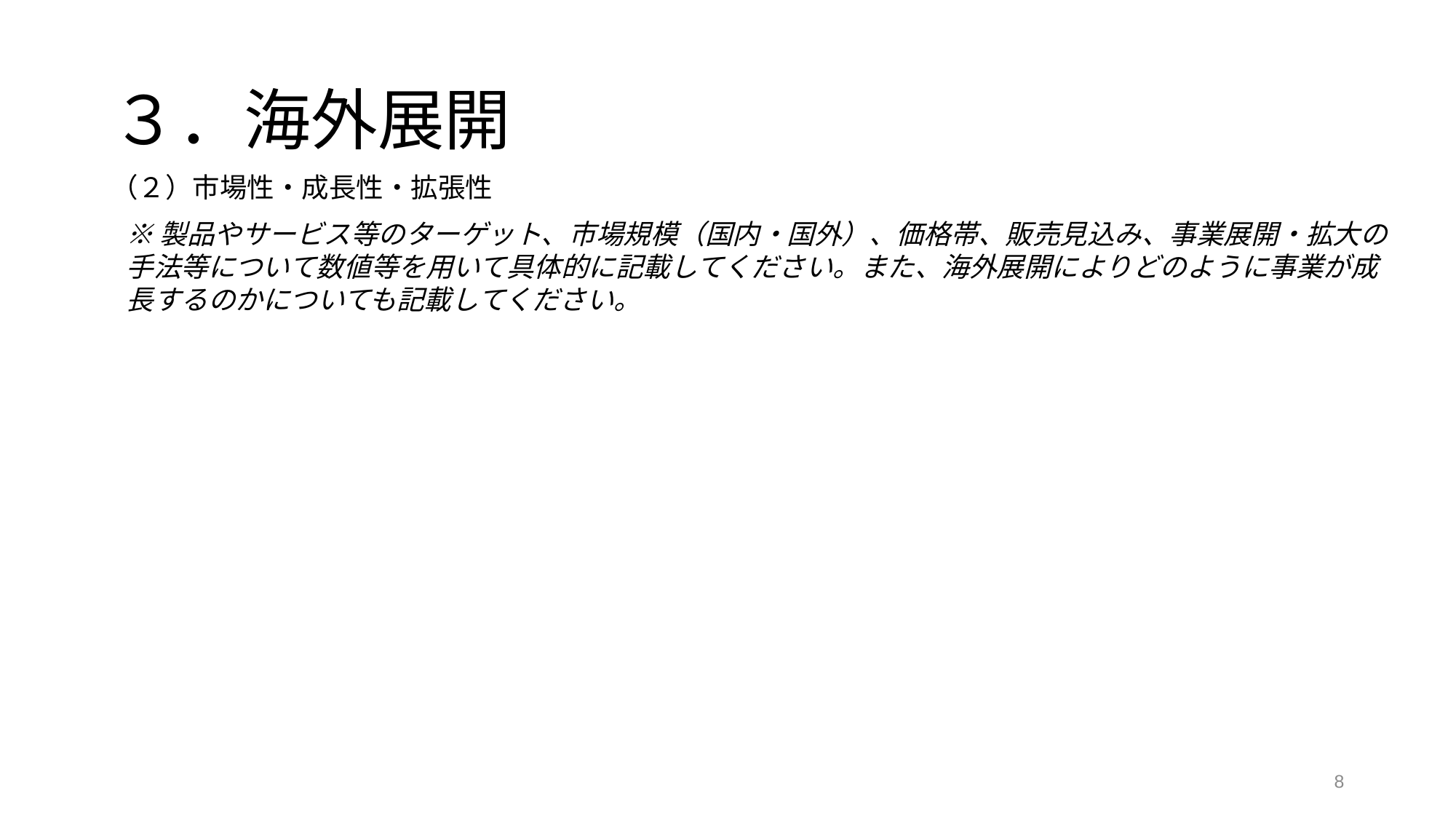

# ３．海外展開
（２）市場性・成長性・拡張性
※製品やサービス等のターゲット、市場規模（国内・国外）、価格帯、販売見込み、事業展開・拡大の手法等について数値等を用いて具体的に記載してください。また、海外展開によりどのように事業が成長するのかについても記載してください。
8